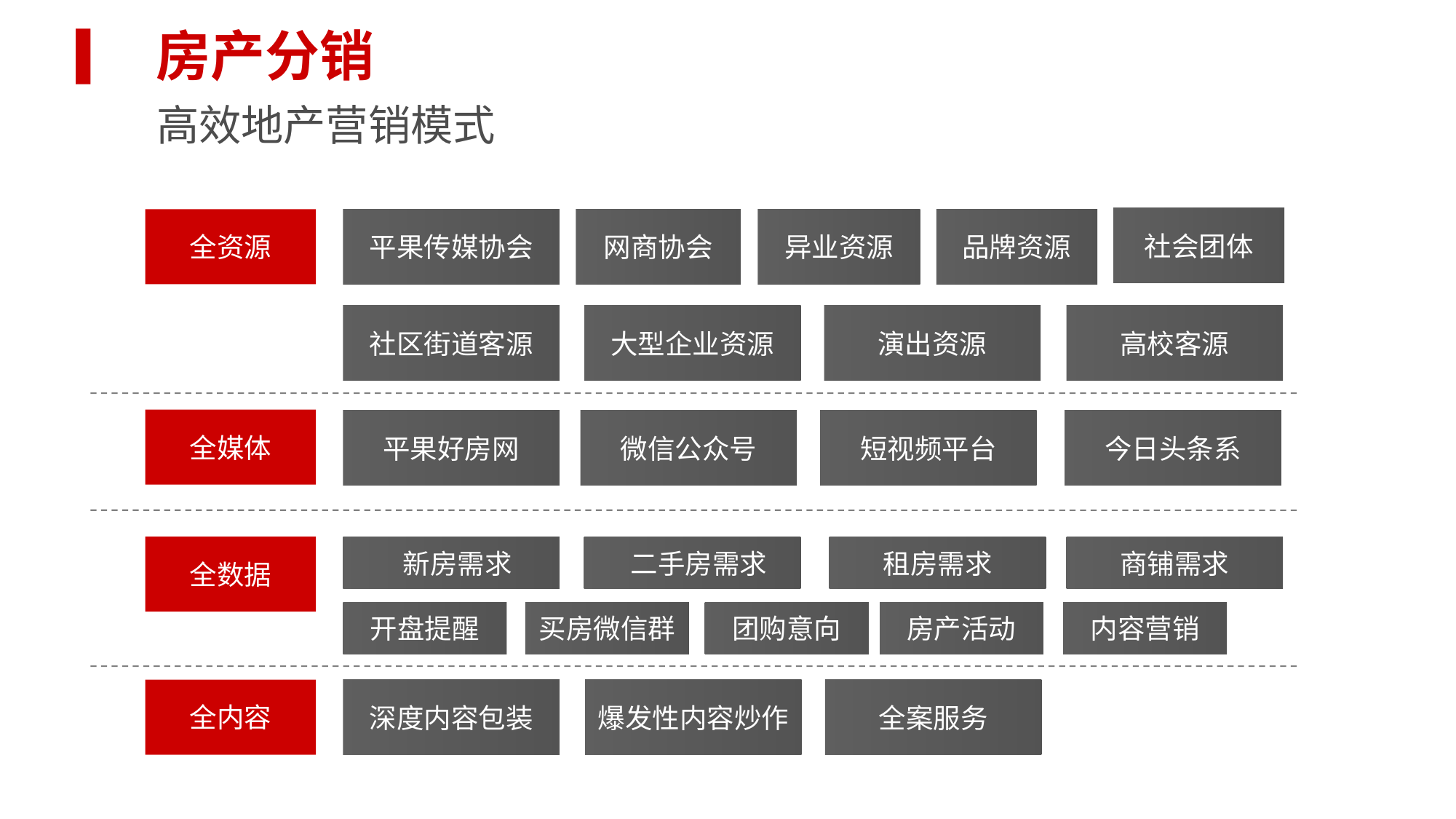

房产分销

高效地产营销模式
社会团体
全资源
平果传媒协会
网商协会
异业资源
品牌资源
社区街道客源
大型企业资源
演出资源
高校客源

全媒体
平果好房网
微信公众号
短视频平台
今日头条系

全数据
 新房需求
 二手房需求
租房需求
商铺需求
开盘提醒
买房微信群
团购意向
房产活动
内容营销

全内容
深度内容包装
爆发性内容炒作
全案服务